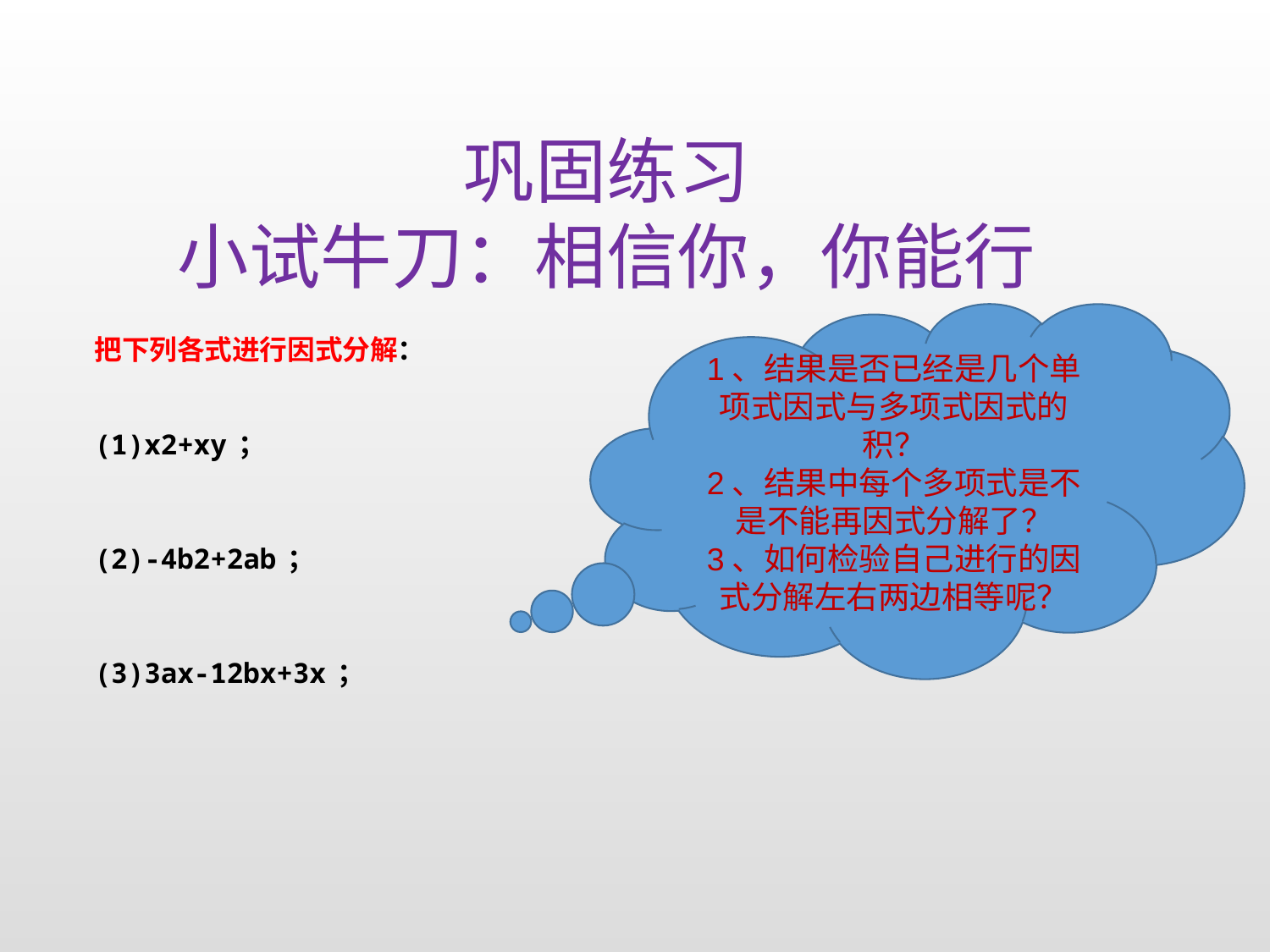

巩固练习
小试牛刀：相信你，你能行
1、结果是否已经是几个单项式因式与多项式因式的积？
2、结果中每个多项式是不是不能再因式分解了？
3、如何检验自己进行的因式分解左右两边相等呢？
把下列各式进行因式分解：

(1)x2+xy；

(2)-4b2+2ab；

(3)3ax-12bx+3x；